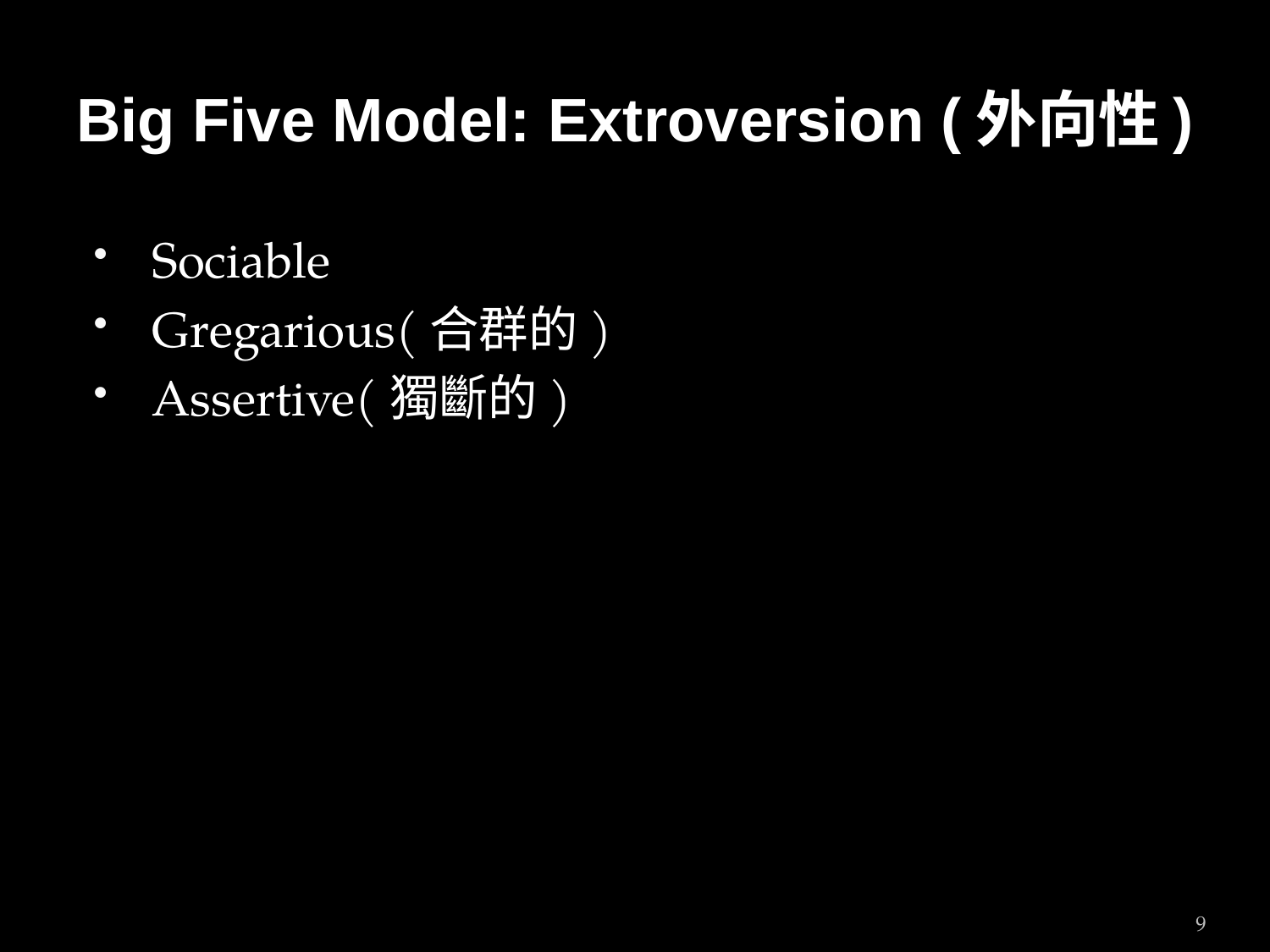

# Big Five Model: Extroversion (外向性)
Sociable
Gregarious(合群的)
Assertive(獨斷的)

9